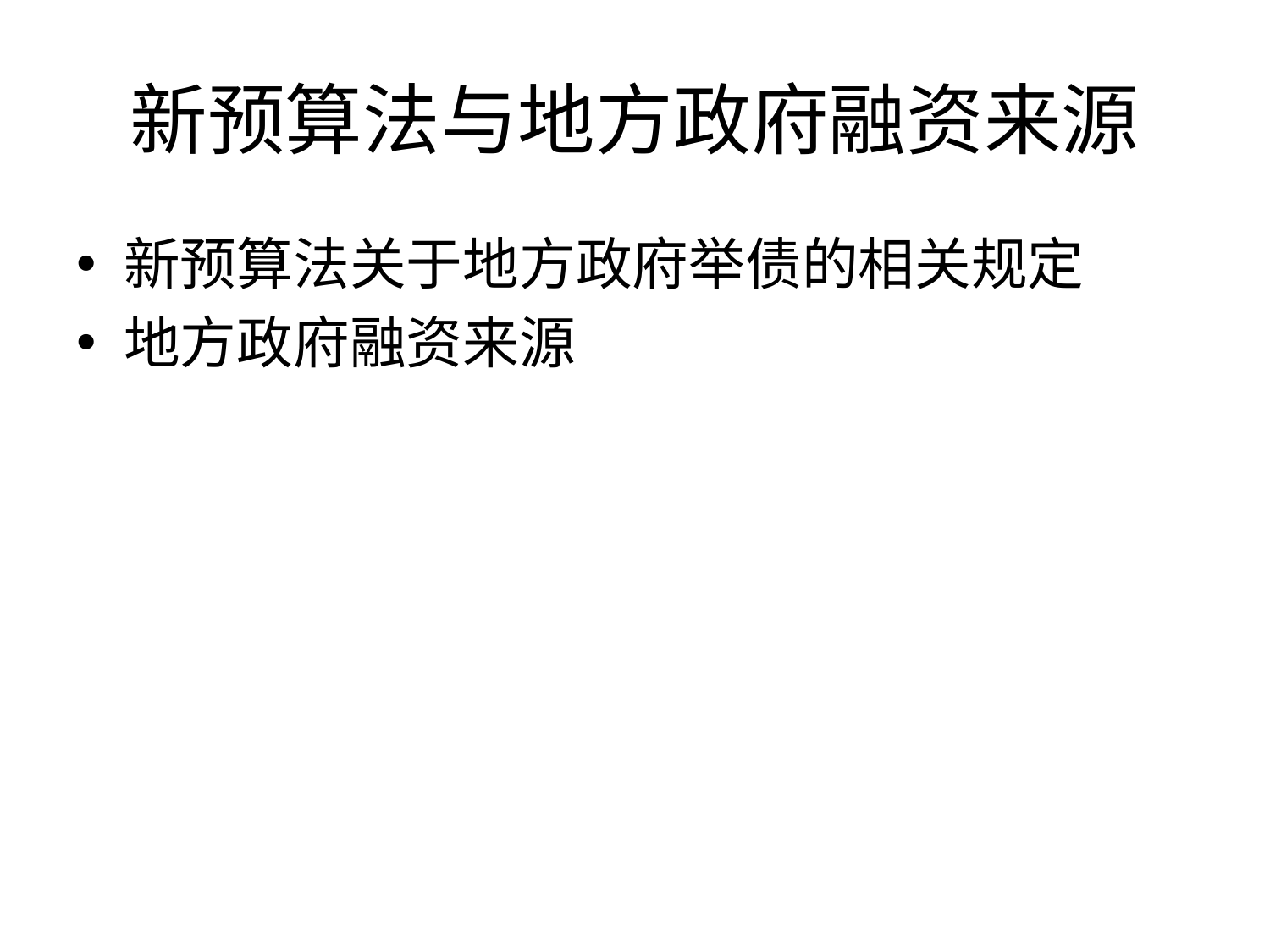

# 新预算法与地方政府融资来源
新预算法关于地方政府举债的相关规定
地方政府融资来源